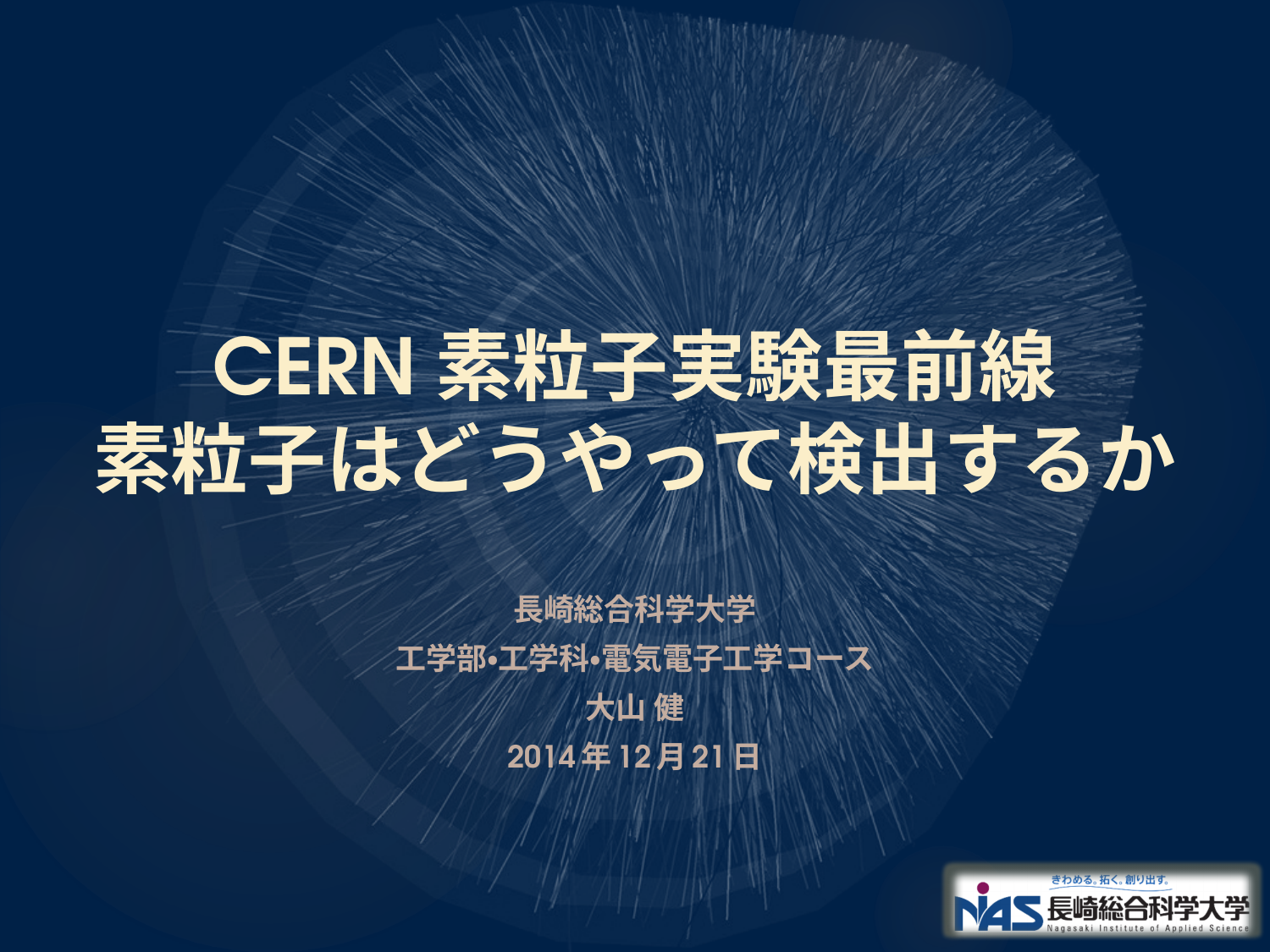

# CERN素粒子実験最前線 素粒子はどうやって検出するか
長崎総合科学大学
工学部・工学科・電気電子工学コース
大山 健
2014年12月21日